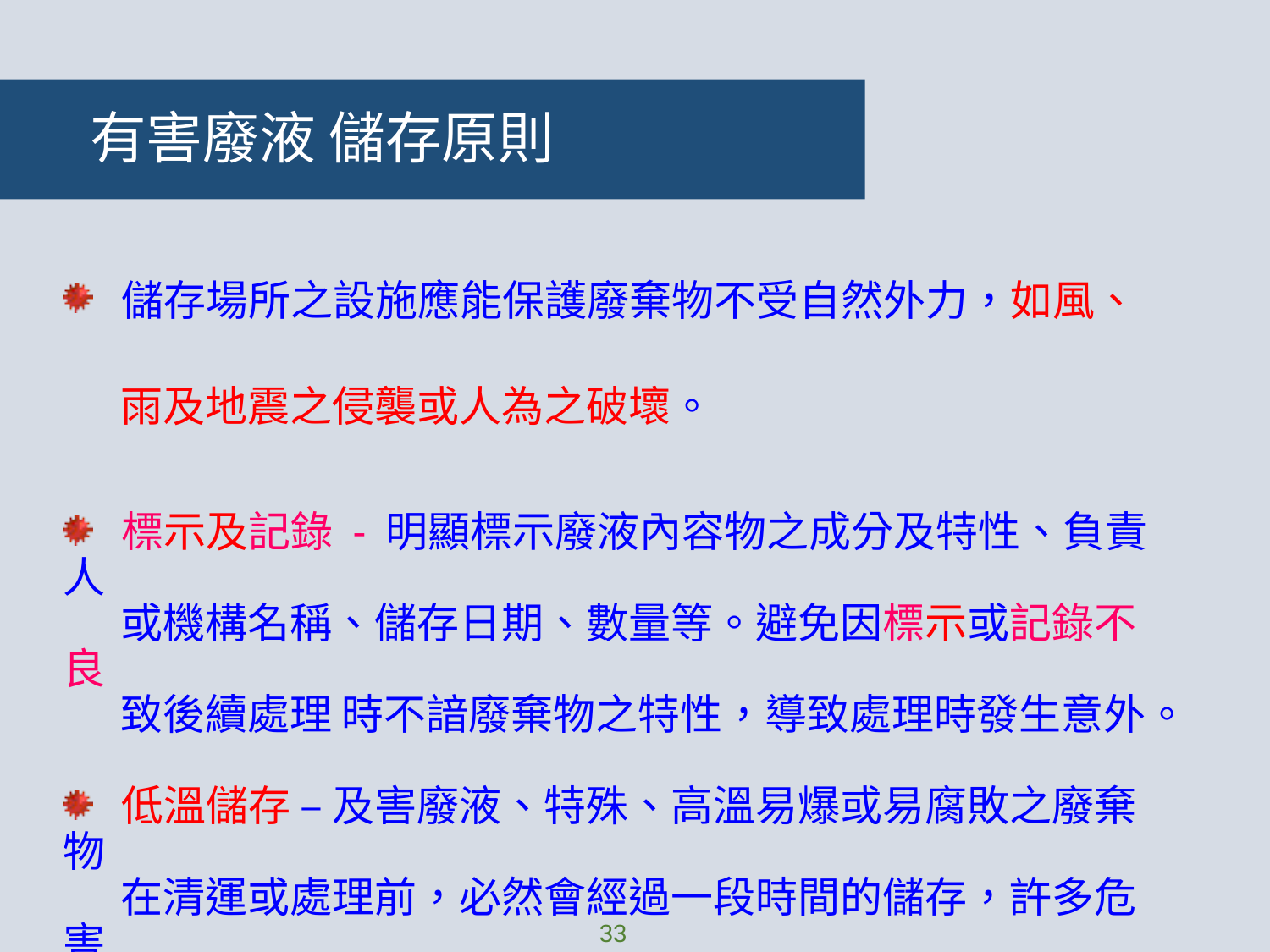

# 有害廢液 儲存原則

  儲存場所之設施應能保護廢棄物不受自然外力，如風、

     雨及地震之侵襲或人為之破壞。

  標示及記錄 - 明顯標示廢液內容物之成分及特性、負責人
     或機構名稱、儲存日期、數量等。避免因標示或記錄不良
     致後續處理 時不諳廢棄物之特性，導致處理時發生意外。

  低溫儲存 – 及害廢液、特殊、高溫易爆或易腐敗之廢棄物
     在清運或處理前，必然會經過一段時間的儲存，許多危害
     事件，即在儲存期間發生。

  儲存場所設置偵測警報系統，並定期檢查。